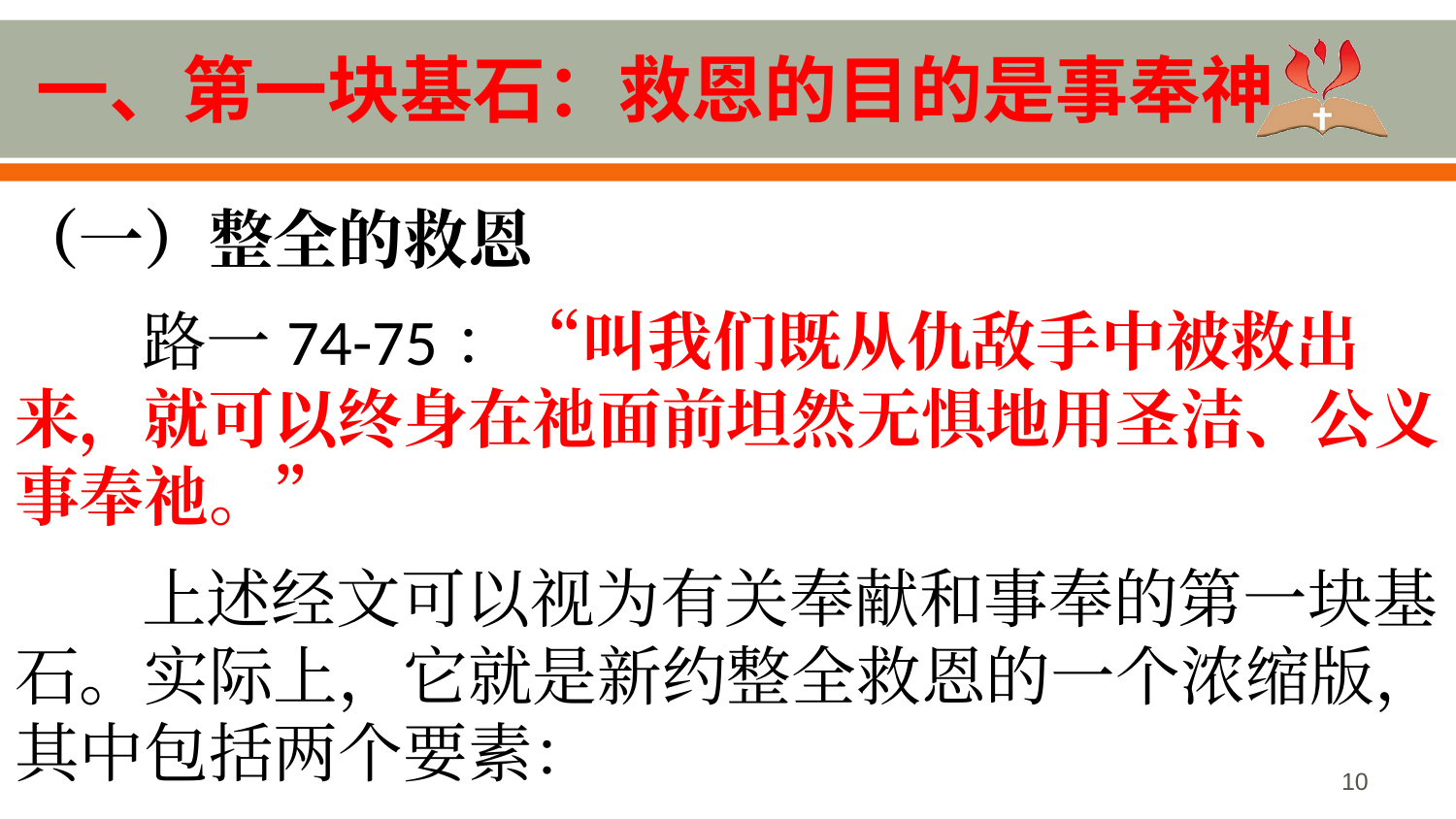

# 一、第一块基石：救恩的目的是事奉神
（一）整全的救恩
路一74-75：“叫我们既从仇敌手中被救出来，就可以终身在祂面前坦然无惧地用圣洁、公义事奉祂。”
上述经文可以视为有关奉献和事奉的第一块基石。实际上，它就是新约整全救恩的一个浓缩版，其中包括两个要素：

10